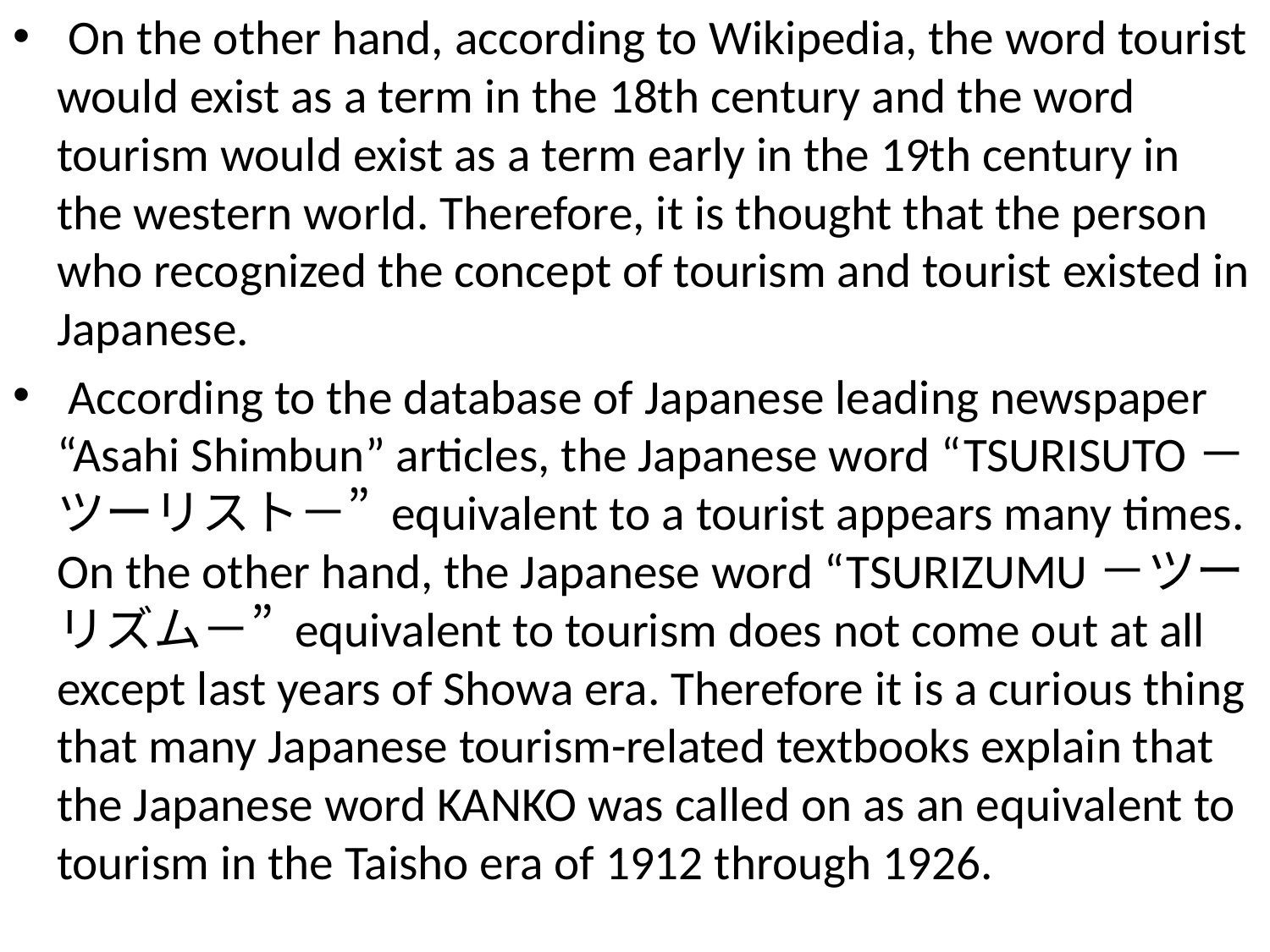

On the other hand, according to Wikipedia, the word tourist would exist as a term in the 18th century and the word tourism would exist as a term early in the 19th century in the western world. Therefore, it is thought that the person who recognized the concept of tourism and tourist existed in Japanese.
 According to the database of Japanese leading newspaper “Asahi Shimbun” articles, the Japanese word “TSURISUTO－ツーリスト－” equivalent to a tourist appears many times. On the other hand, the Japanese word “TSURIZUMU－ツーリズム－” equivalent to tourism does not come out at all except last years of Showa era. Therefore it is a curious thing that many Japanese tourism-related textbooks explain that the Japanese word KANKO was called on as an equivalent to tourism in the Taisho era of 1912 through 1926.